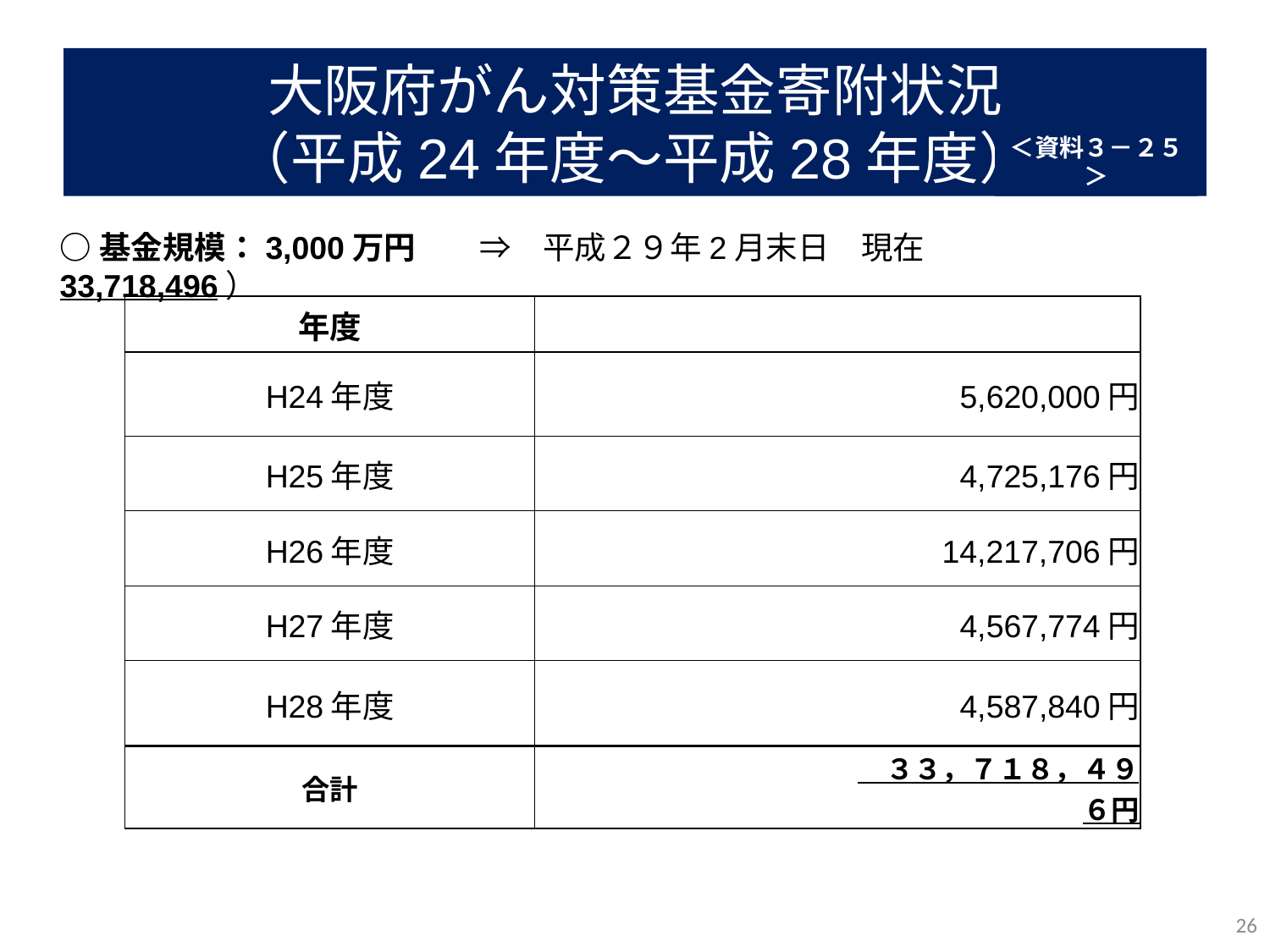

# 大阪府がん対策基金寄附状況 （平成24年度～平成28年度）
＜資料３－２５＞
○基金規模：3,000万円　　⇒　平成２９年2月末日　現在　33,718,496）
| 年度 |  |
| --- | --- |
| H24年度 | 5,620,000円 |
| H25年度 | 4,725,176円 |
| H26年度 | 14,217,706円 |
| H27年度 | 4,567,774円 |
| H28年度 | 4,587,840円 |
| 合計 | ３３，７１８，４９６円 |
26